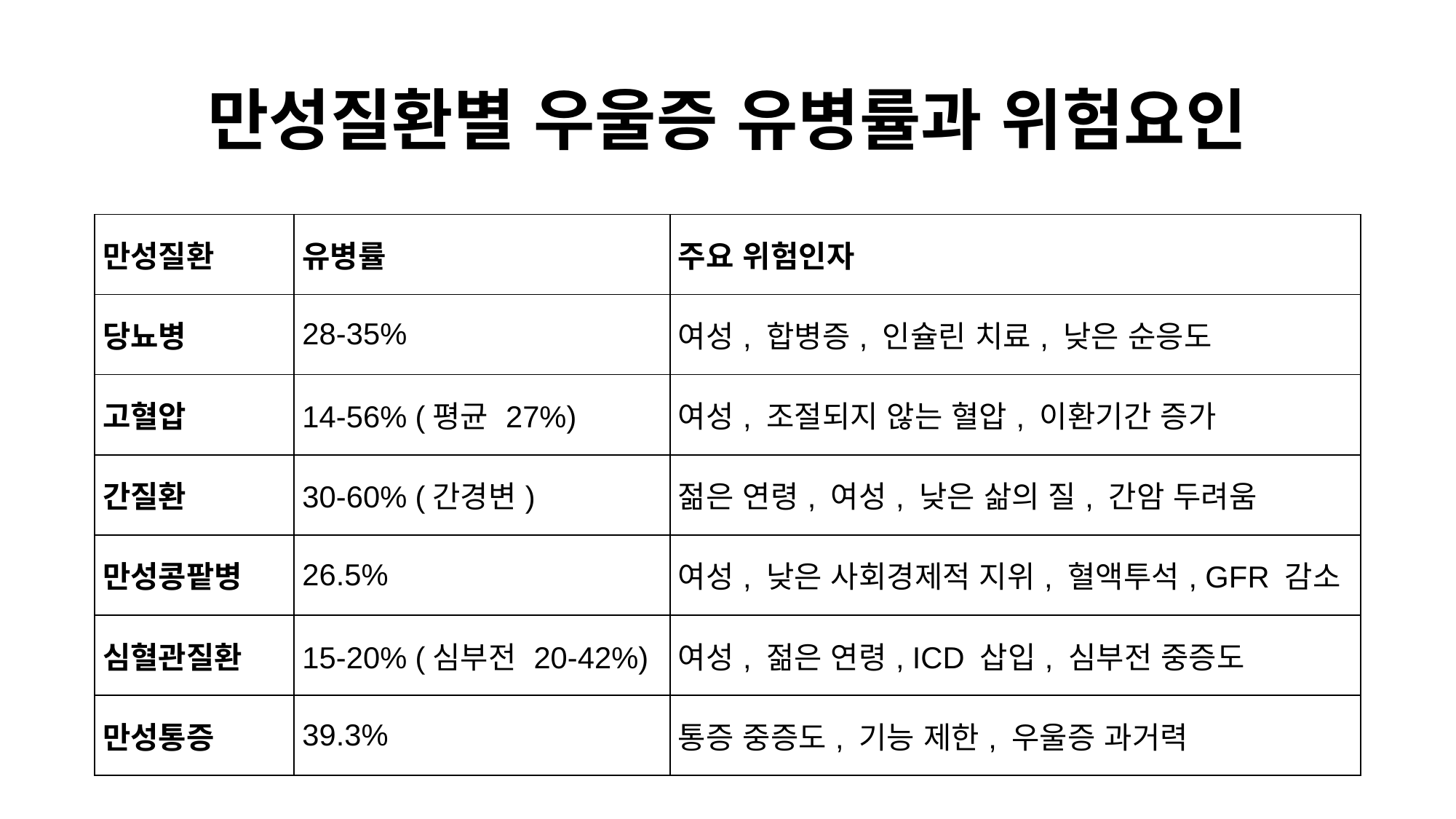

# 만성질환별 우울증 유병률과 위험요인
| 만성질환 | 유병률 | 주요 위험인자 |
| --- | --- | --- |
| 당뇨병 | 28-35% | 여성, 합병증, 인슐린 치료, 낮은 순응도 |
| 고혈압 | 14-56% (평균 27%) | 여성, 조절되지 않는 혈압, 이환기간 증가 |
| 간질환 | 30-60% (간경변) | 젊은 연령, 여성, 낮은 삶의 질, 간암 두려움 |
| 만성콩팥병 | 26.5% | 여성, 낮은 사회경제적 지위, 혈액투석, GFR 감소 |
| 심혈관질환 | 15-20% (심부전 20-42%) | 여성, 젊은 연령, ICD 삽입, 심부전 중증도 |
| 만성통증 | 39.3% | 통증 중증도, 기능 제한, 우울증 과거력 |